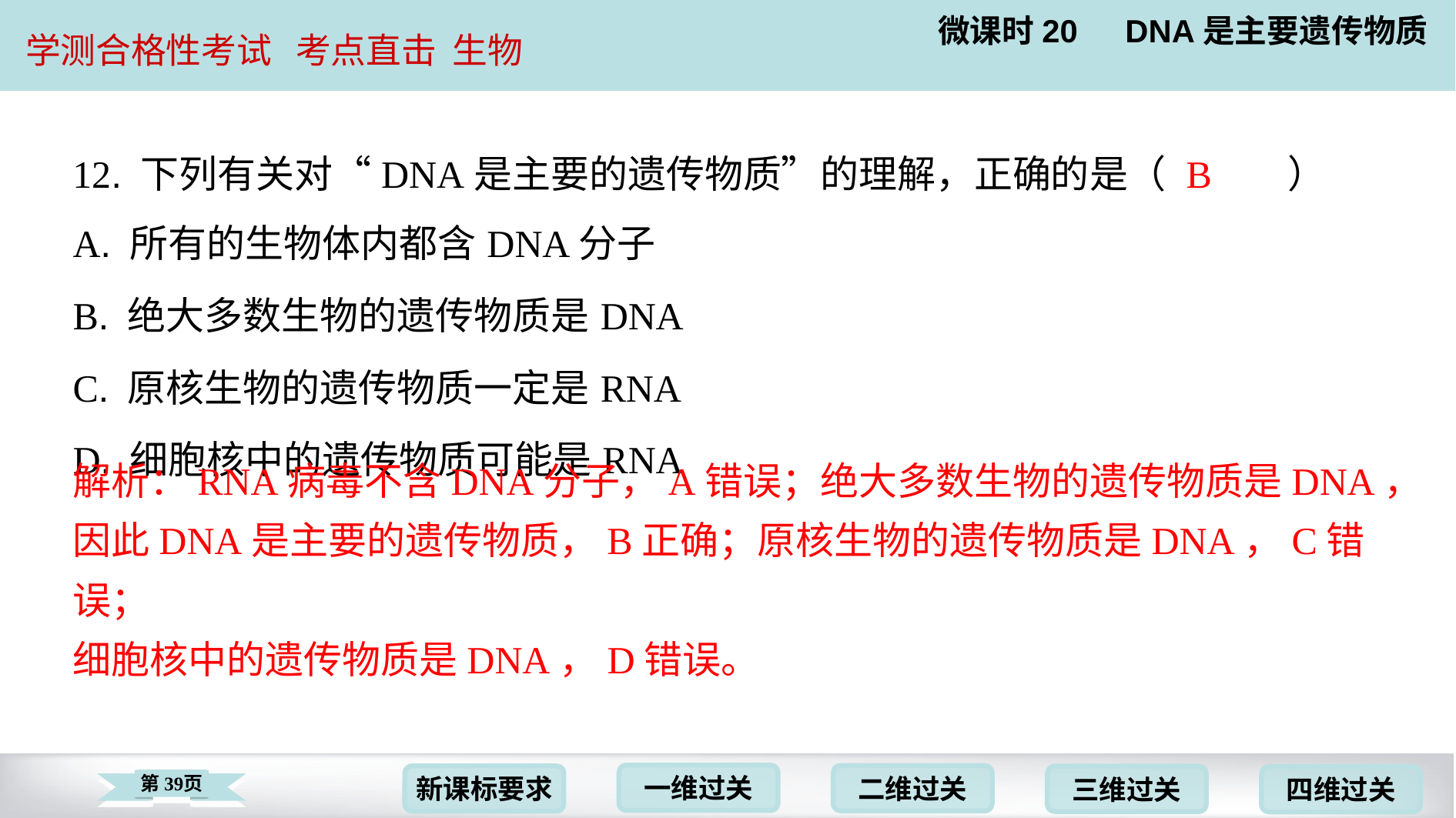

B
12. 下列有关对“DNA是主要的遗传物质”的理解，正确的是（　B　）
| A. 所有的生物体内都含DNA分子 |
| --- |
| B. 绝大多数生物的遗传物质是DNA |
| C. 原核生物的遗传物质一定是RNA |
| D. 细胞核中的遗传物质可能是RNA |
解析：RNA病毒不含DNA分子，A错误；绝大多数生物的遗传物质是DNA，
因此DNA是主要的遗传物质，B正确；原核生物的遗传物质是DNA，C错误；
细胞核中的遗传物质是DNA，D错误。